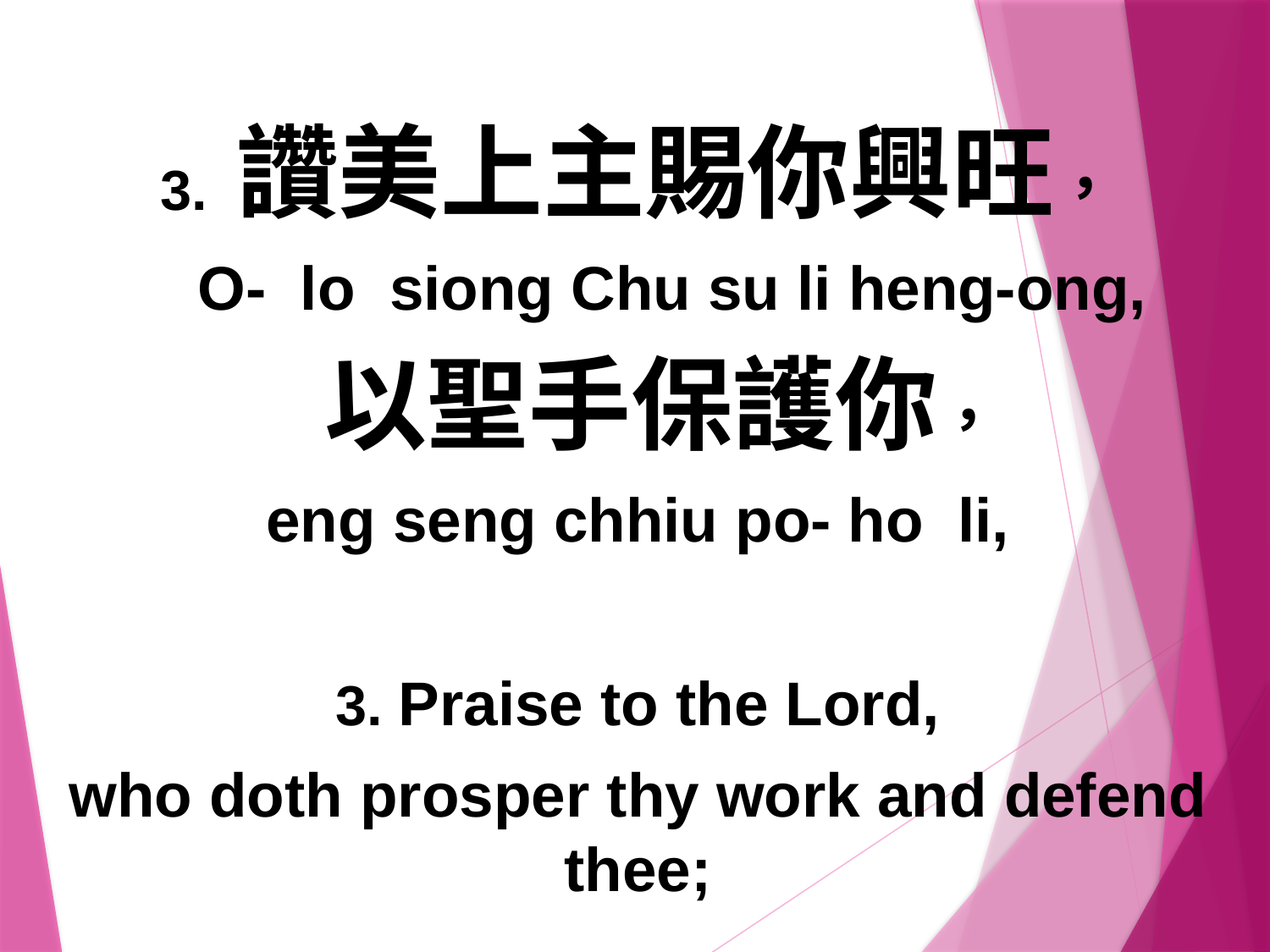

3. 讚美上主賜你興旺，
    O-  lo  siong Chu su li heng-ong,
 以聖手保護你，
eng seng chhiu po- ho  li,

3. Praise to the Lord,
who doth prosper thy work and defend thee;